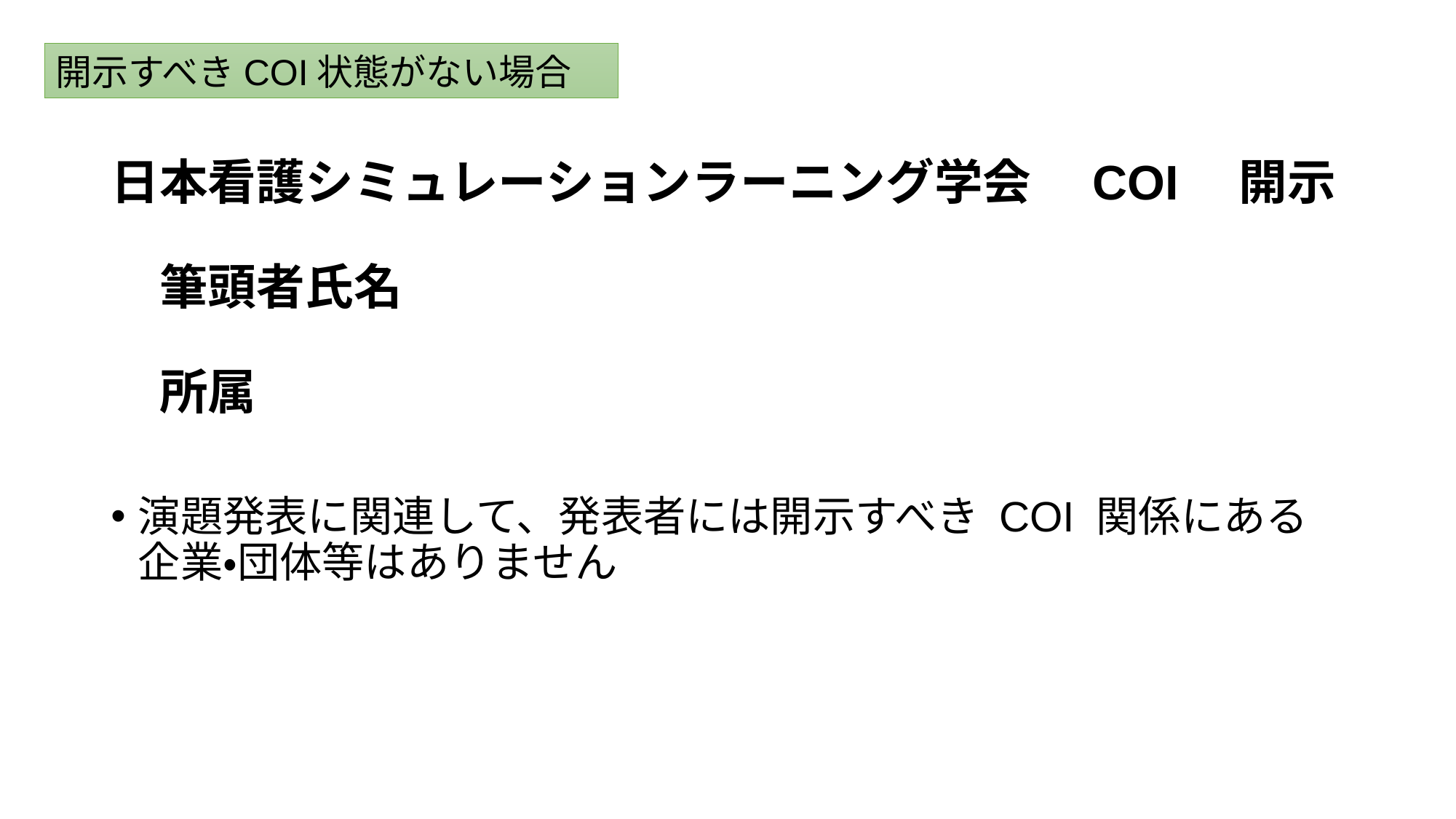

開示すべきCOI状態がない場合
# 日本看護シミュレーションラーニング学会　COI　開示 　筆頭者氏名 　所属
演題発表に関連して、発表者には開示すべき COI 関係にある企業・団体等はありません